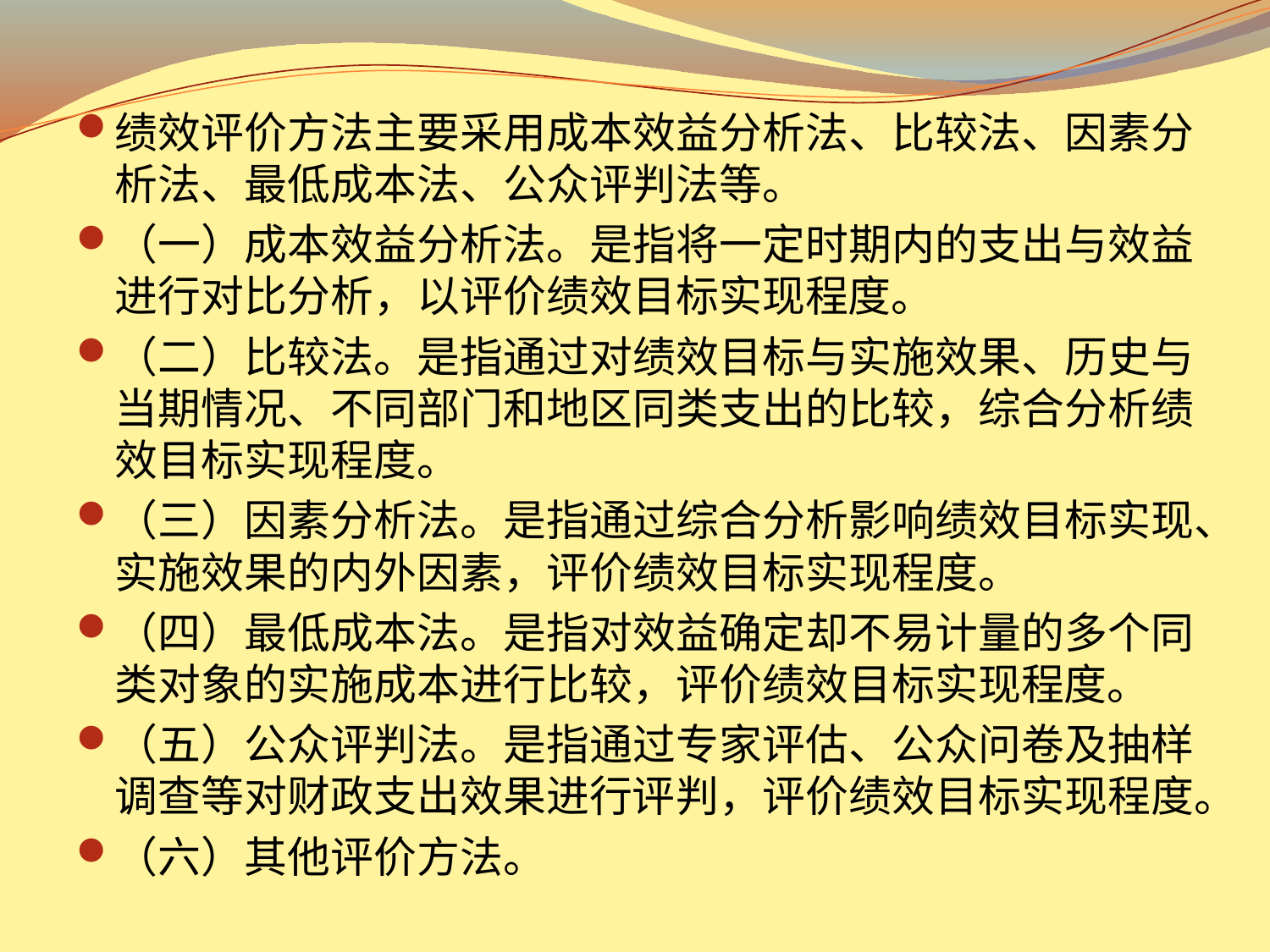

#
绩效评价方法主要采用成本效益分析法、比较法、因素分析法、最低成本法、公众评判法等。
（一）成本效益分析法。是指将一定时期内的支出与效益进行对比分析，以评价绩效目标实现程度。
（二）比较法。是指通过对绩效目标与实施效果、历史与当期情况、不同部门和地区同类支出的比较，综合分析绩效目标实现程度。
（三）因素分析法。是指通过综合分析影响绩效目标实现、实施效果的内外因素，评价绩效目标实现程度。
（四）最低成本法。是指对效益确定却不易计量的多个同类对象的实施成本进行比较，评价绩效目标实现程度。
（五）公众评判法。是指通过专家评估、公众问卷及抽样调查等对财政支出效果进行评判，评价绩效目标实现程度。
（六）其他评价方法。